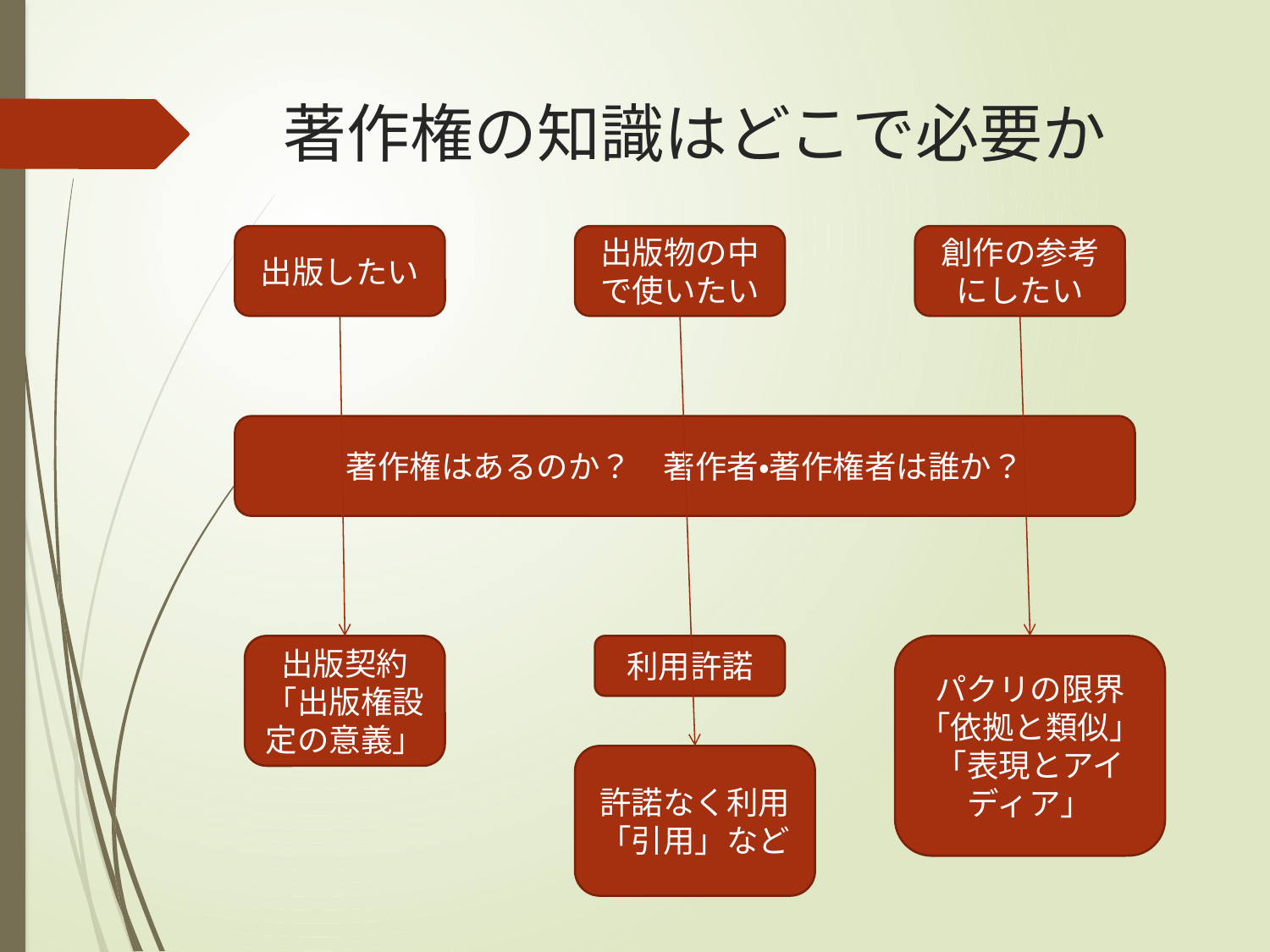

# 著作権の知識はどこで必要か
出版したい
出版物の中で使いたい
創作の参考にしたい
著作権はあるのか？　著作者・著作権者は誰か？
出版契約
「出版権設定の意義」
利用許諾
パクリの限界
「依拠と類似」
「表現とアイディア」
許諾なく利用
「引用」など